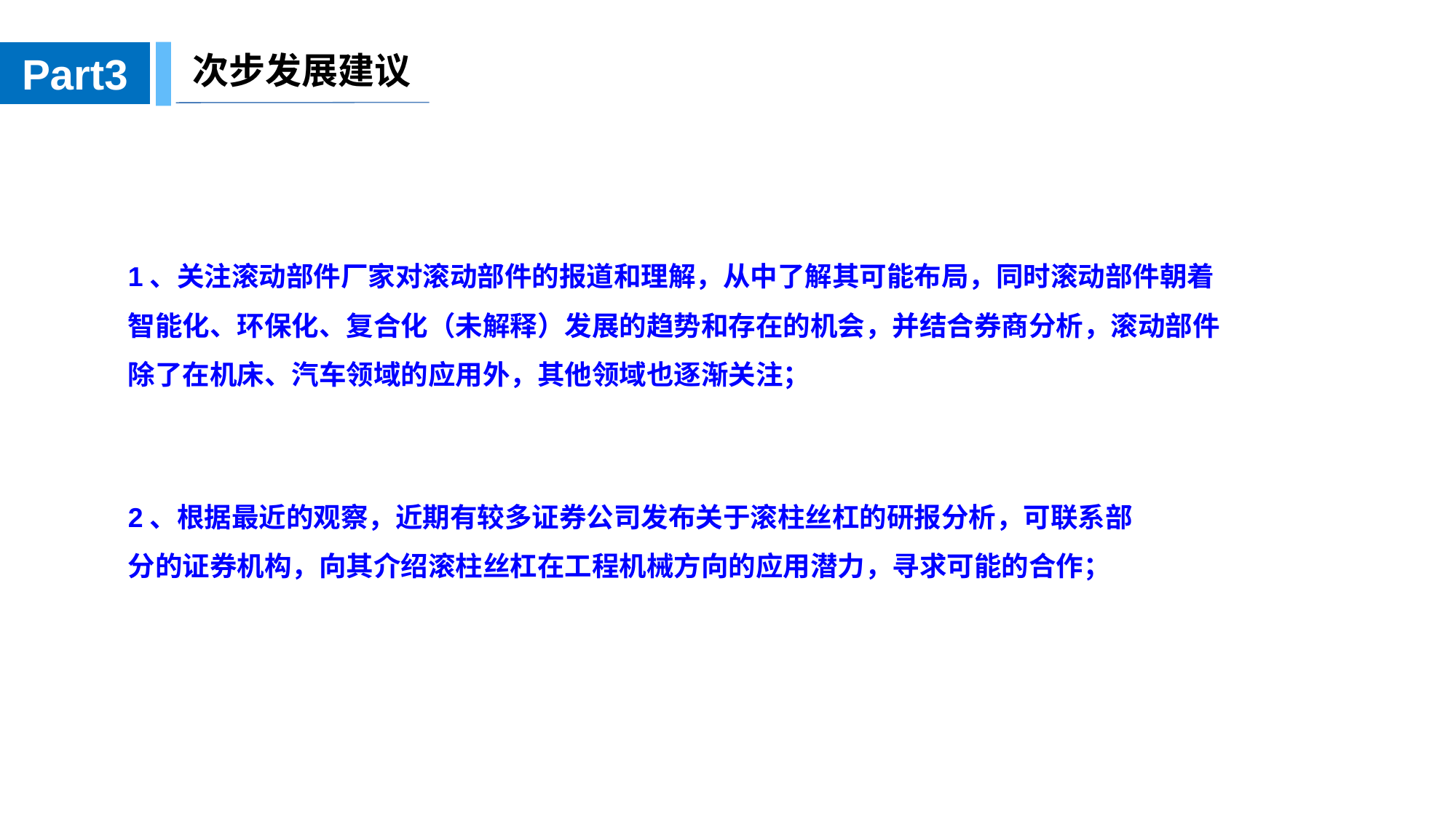

Part3
次步发展建议
1、关注滚动部件厂家对滚动部件的报道和理解，从中了解其可能布局，同时滚动部件朝着智能化、环保化、复合化（未解释）发展的趋势和存在的机会，并结合券商分析，滚动部件除了在机床、汽车领域的应用外，其他领域也逐渐关注；
2、根据最近的观察，近期有较多证券公司发布关于滚柱丝杠的研报分析，可联系部分的证券机构，向其介绍滚柱丝杠在工程机械方向的应用潜力，寻求可能的合作；